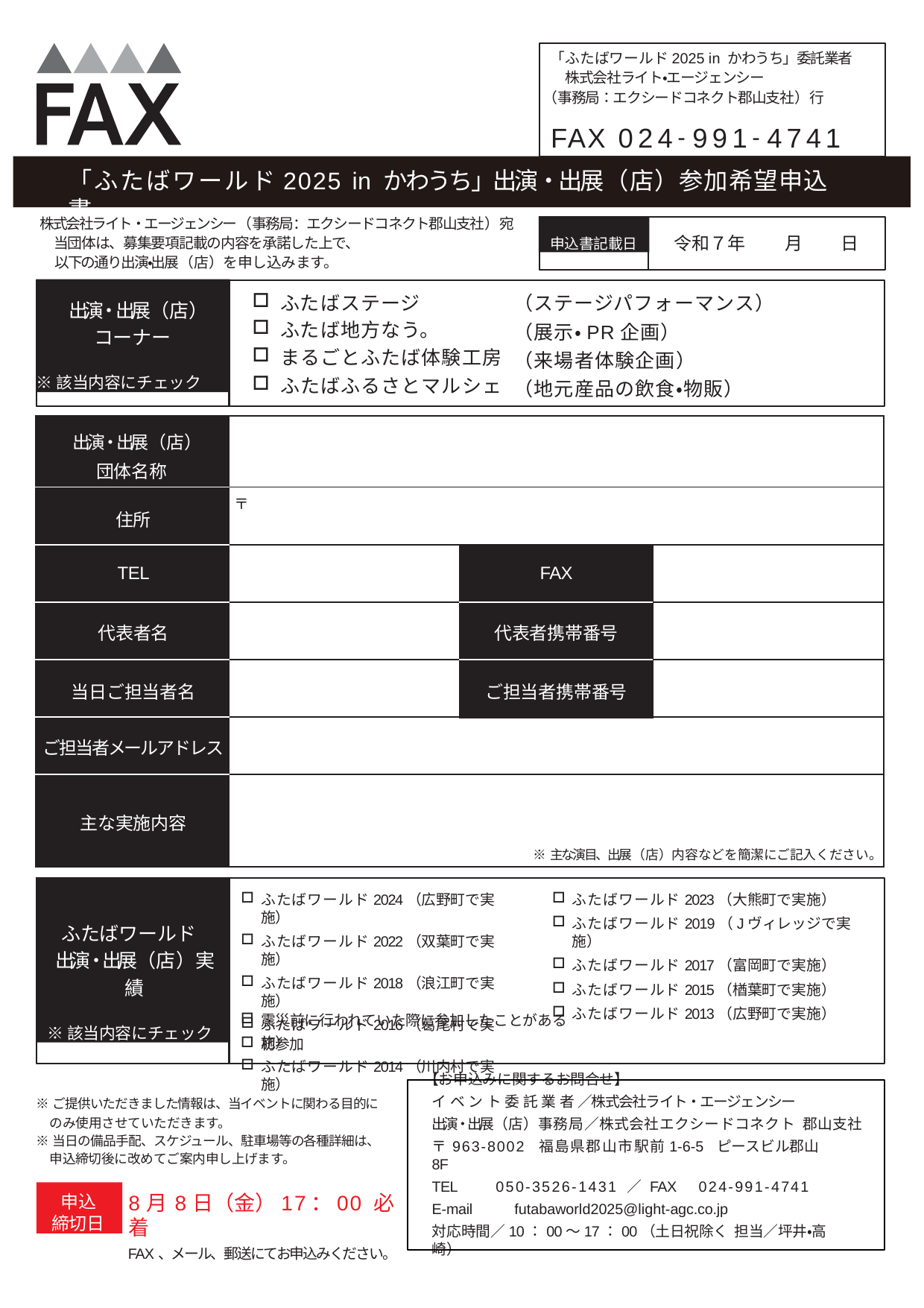

「ふたばワールド2025 in かわうち」委託業者
　株式会社ライト・エージェンシー
（事務局：エクシードコネクト郡山支社）行
FAX 024-991-4741

「ふたばワールド2025 in かわうち」出演・出展（店）参加希望申込書
株式会社ライト・エージェンシー（事務局：エクシードコネクト郡山支社）宛
　当団体は、募集要項記載の内容を承諾した上で、
　以下の通り出演・出展（店）を申し込みます。

申込書記載日

令和７年	月	日
出演・出展（店）コーナー
※該当内容にチェック

ふたばステージ
ふたば地方なう。
（ステージパフォーマンス）
（展示・PR企画）
（来場者体験企画）
（地元産品の飲食・物販）
まるごとふたば体験工房
ふたばふるさとマルシェ
| 出演・出展（店）団体名称 |  |  |  |
| --- | --- | --- | --- |
| 住所 | 〒 |  |  |
| TEL |  | FAX |  |
| 代表者名 |  | 代表者携帯番号 |  |
| 当日ご担当者名 |  | ご担当者携帯番号 |  |
| ご担当者メールアドレス |  |  |  |
| 主な実施内容 | ※主な演目、出展（店）内容などを簡潔にご記入ください。 |  |  |

ふたばワールド  出演・出展（店）実績
※該当内容にチェック

ふたばワールド2024（広野町で実施）
ふたばワールド2022（双葉町で実施）
ふたばワールド2018（浪江町で実施）
ふたばワールド2016（葛尾村で実施）
ふたばワールド2014（川内村で実施）
ふたばワールド2023（大熊町で実施）
ふたばワールド2019（Jヴィレッジで実施）
ふたばワールド2017（富岡町で実施）
ふたばワールド2015（楢葉町で実施）
ふたばワールド2013（広野町で実施）
震災前に行われていた際に参加したことがある
初参加

【お申込みに関するお問合せ】
イベント委託業者／株式会社ライト・エージェンシー
出演・出展（店）事務局／株式会社エクシードコネクト  郡山支社
〒963-8002 福島県郡山市駅前1-6-5 ピースビル郡山8F
TEL	050-3526-1431 ／ FAX　024-991-4741
E-mail	futabaworld2025@light-agc.co.jp
対応時間／10：00～17：00（土日祝除く  担当／坪井・高崎）
※ご提供いただきました情報は、当イベントに関わる目的に
　のみ使用させていただきます。
※当日の備品手配、スケジュール、駐車場等の各種詳細は、
　申込締切後に改めてご案内申し上げます。
8月8日（金）17：00 必着
FAX、メール、郵送にてお申込みください。
申込締切日